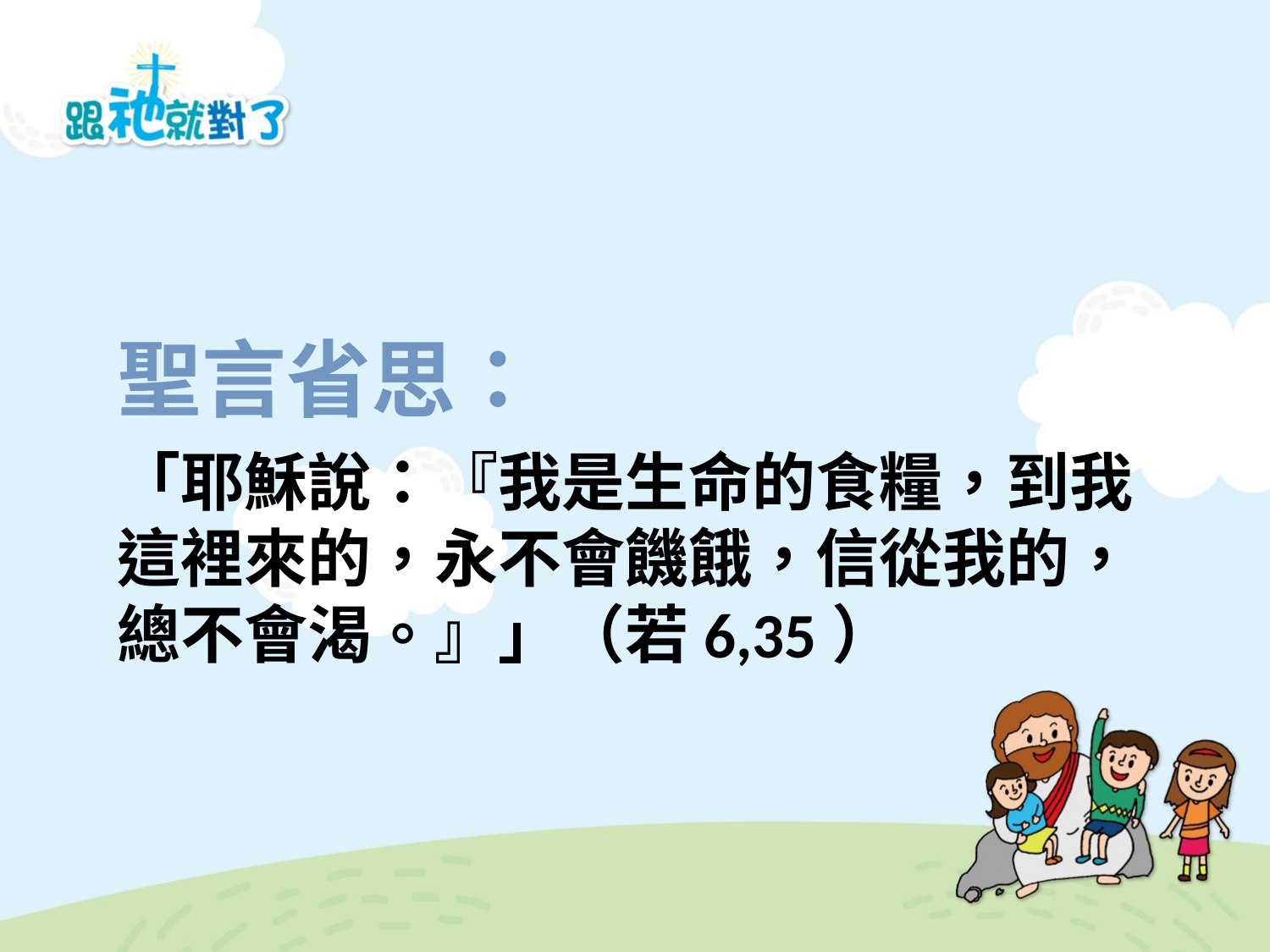

聖言省思：
「耶穌說：『我是生命的食糧，到我這裡來的，永不會饑餓，信從我的，總不會渴。』」（若6,35）